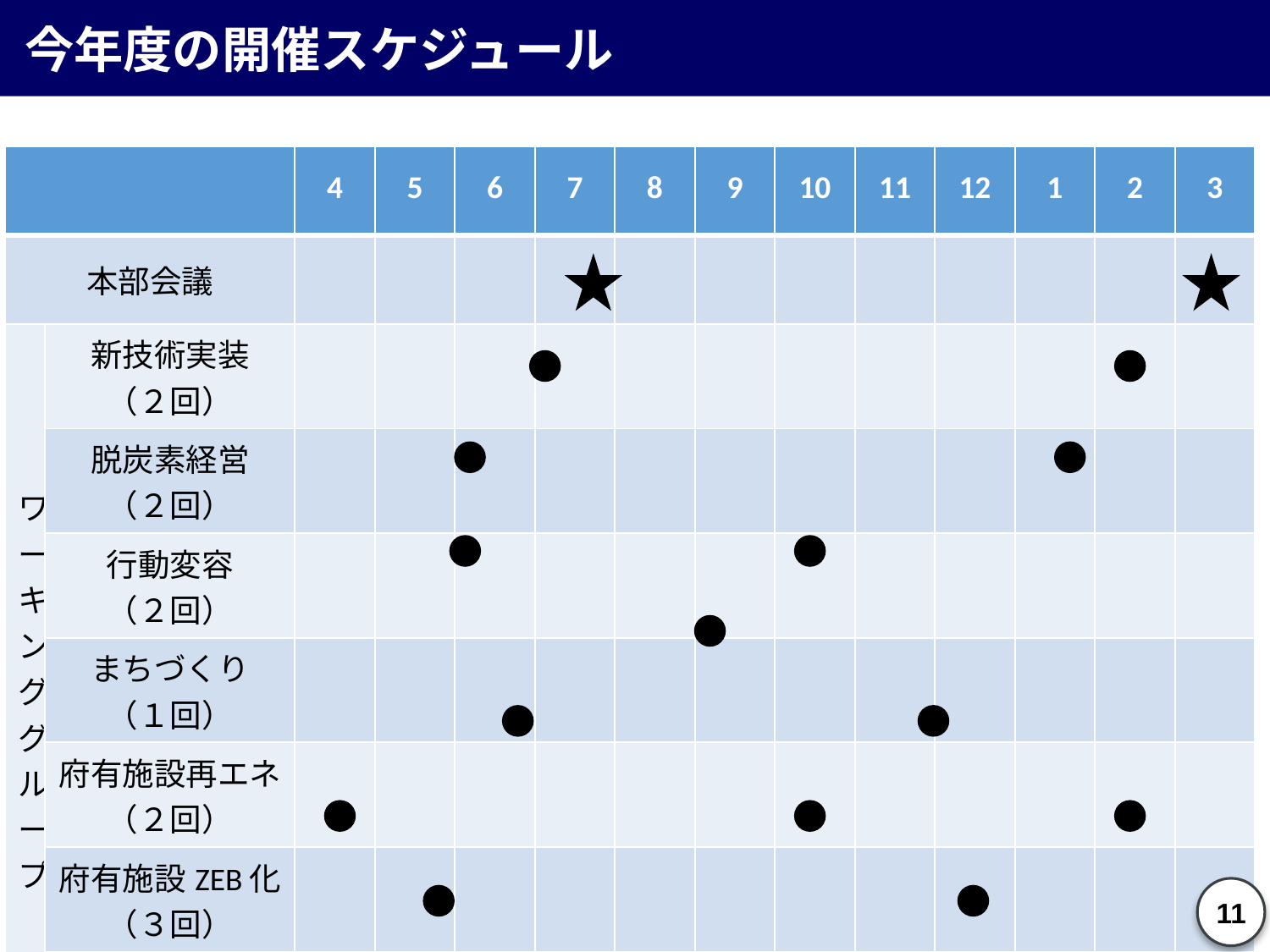

今年度の開催スケジュール
|  |  | 4 | 5 | 6 | 7 | 8 | 9 | 10 | 11 | 12 | 1 | 2 | 3 |
| --- | --- | --- | --- | --- | --- | --- | --- | --- | --- | --- | --- | --- | --- |
| 本部会議 | 本部会議 |  |  |  |  |  |  |  |  |  |  |  |  |
| ワーキンググループ | 新技術実装 （２回） |  |  |  |  |  |  |  |  |  |  |  |  |
|  | 脱炭素経営 （２回） |  |  |  |  |  |  |  |  |  |  |  |  |
|  | 行動変容 （２回） |  |  |  |  |  |  |  |  |  |  |  |  |
|  | まちづくり （１回） |  |  |  |  |  |  |  |  |  |  |  |  |
|  | 府有施設再エネ （２回） |  |  |  |  |  |  |  |  |  |  |  |  |
|  | 府有施設ZEB化 （３回） |  |  |  |  |  |  |  |  |  |  |  |  |
|  | 公用車電動化 （２回） |  |  |  |  |  |  |  |  |  |  |  |  |

11